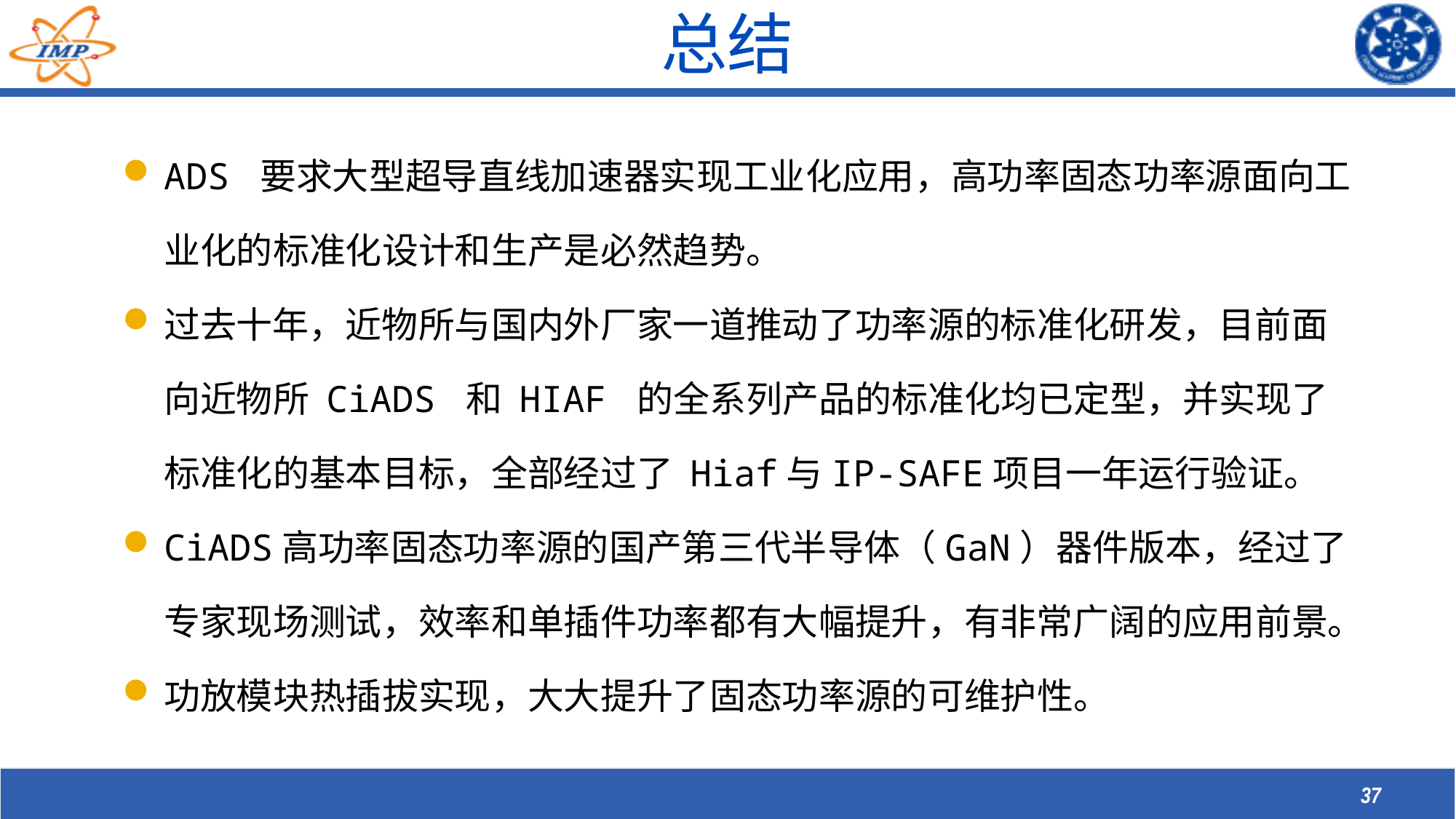

总结
ADS 要求大型超导直线加速器实现工业化应用，高功率固态功率源面向工业化的标准化设计和生产是必然趋势。
过去十年，近物所与国内外厂家一道推动了功率源的标准化研发，目前面向近物所 CiADS 和 HIAF 的全系列产品的标准化均已定型，并实现了标准化的基本目标，全部经过了 Hiaf与IP-SAFE项目一年运行验证。
CiADS高功率固态功率源的国产第三代半导体（GaN）器件版本，经过了专家现场测试，效率和单插件功率都有大幅提升，有非常广阔的应用前景。
功放模块热插拔实现，大大提升了固态功率源的可维护性。